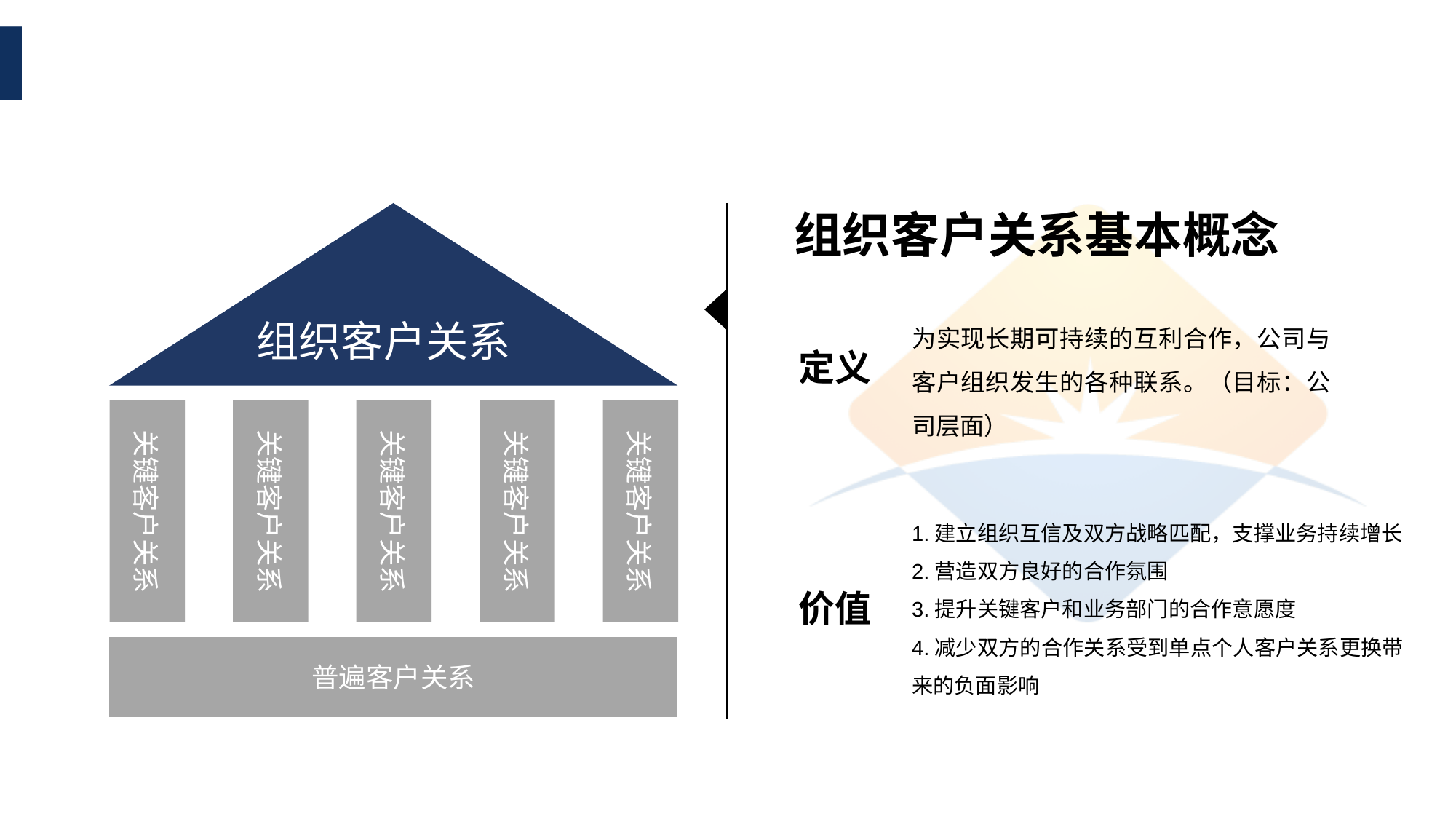

组织客户关系基本概念
组织客户关系

关键客户关系

关键客户关系

关键客户关系

关键客户关系

关键客户关系
普遍客户关系

为实现长期可持续的互利合作，公司与客户组织发生的各种联系。（目标：公司层面）
定义
1.建立组织互信及双方战略匹配，支撑业务持续增长
2.营造双方良好的合作氛围
3.提升关键客户和业务部门的合作意愿度
4.减少双方的合作关系受到单点个人客户关系更换带来的负面影响
价值